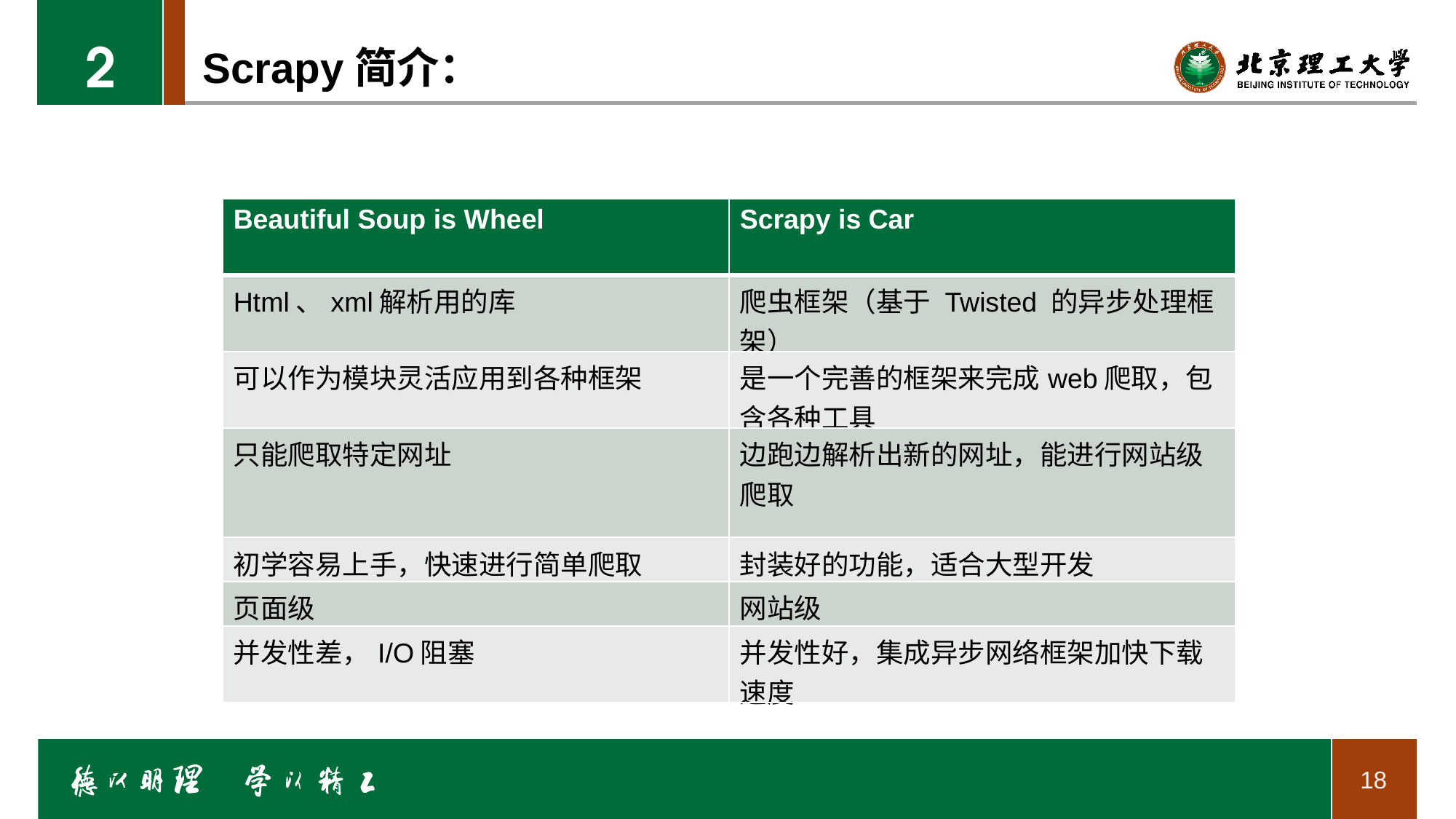

2
# Scrapy简介：
| Beautiful Soup is Wheel | Scrapy is Car |
| --- | --- |
| Html、xml解析用的库 | 爬虫框架（基于 Twisted 的异步处理框架） |
| 可以作为模块灵活应用到各种框架 | 是一个完善的框架来完成web爬取，包含各种工具 |
| 只能爬取特定网址 | 边跑边解析出新的网址，能进行网站级爬取 |
| 初学容易上手，快速进行简单爬取 | 封装好的功能，适合大型开发 |
| 页面级 | 网站级 |
| 并发性差，I/O阻塞 | 并发性好，集成异步网络框架加快下载速度 |